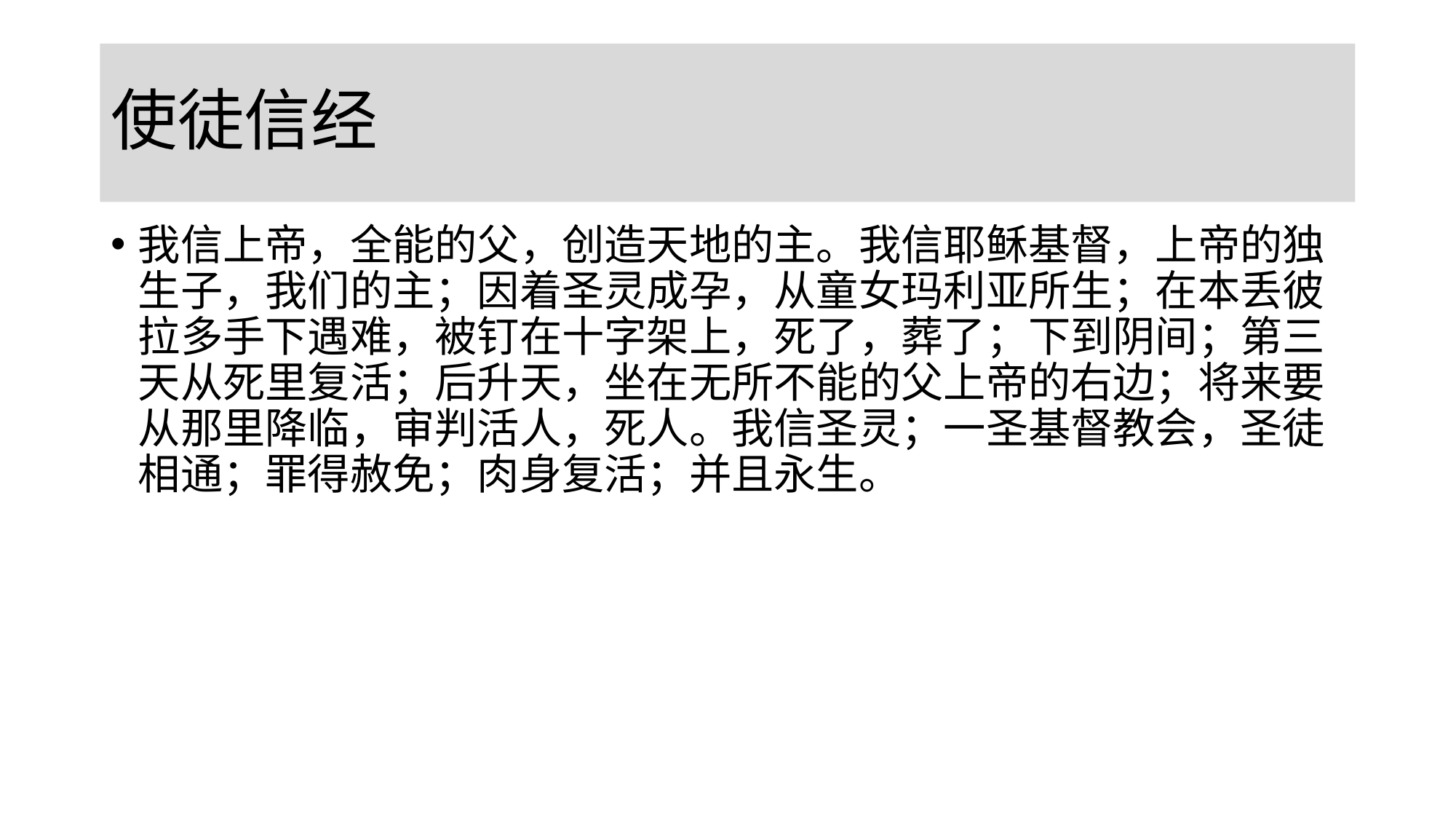

# 使徒信经
我信上帝，全能的父，创造天地的主。我信耶稣基督，上帝的独生子，我们的主；因着圣灵成孕，从童女玛利亚所生；在本丢彼拉多手下遇难，被钉在十字架上，死了，葬了；下到阴间；第三天从死里复活；后升天，坐在无所不能的父上帝的右边；将来要从那里降临，审判活人，死人。我信圣灵；一圣基督教会，圣徒相通；罪得赦免；肉身复活；并且永生。